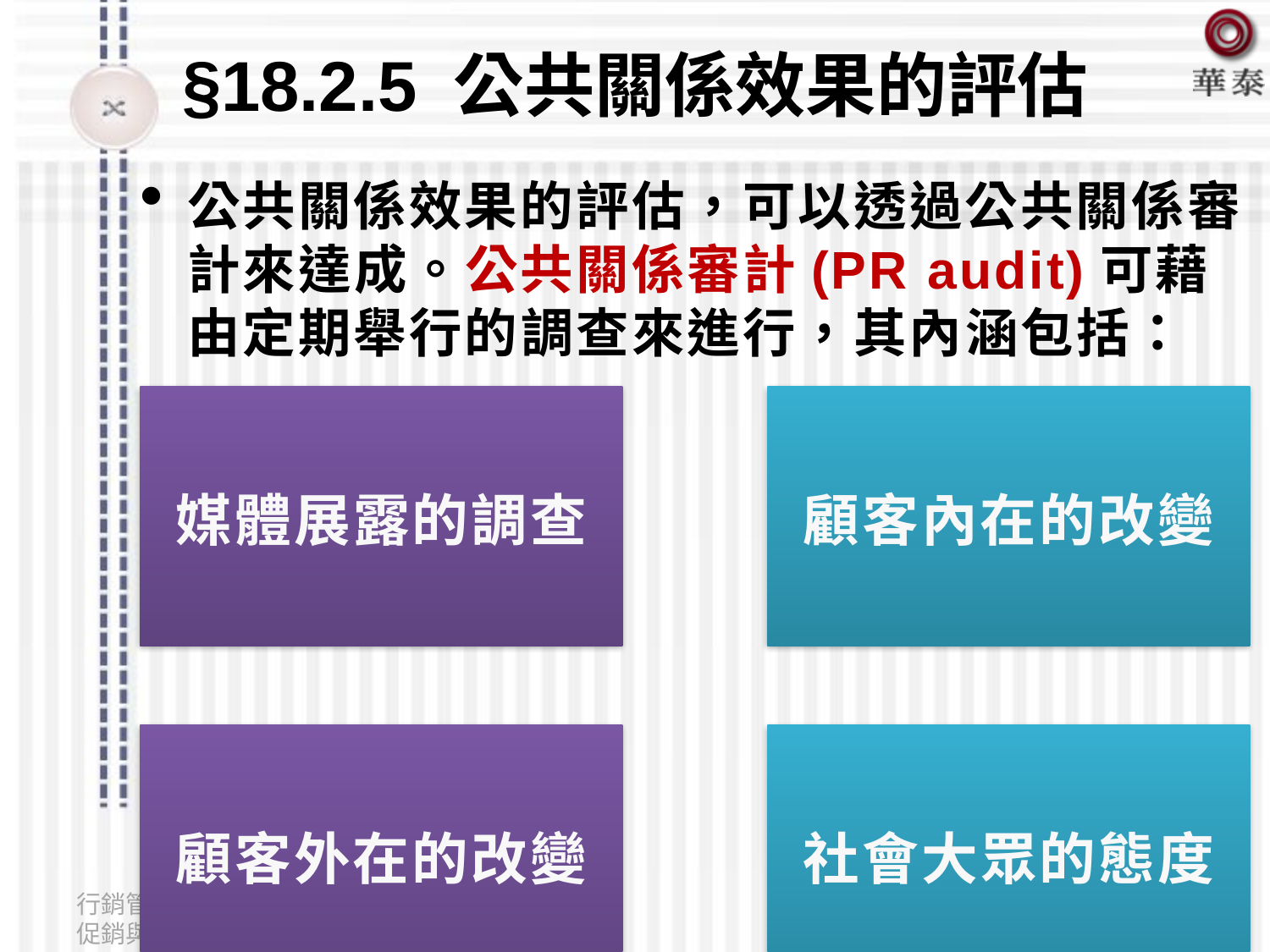

# §18.2.5 公共關係效果的評估
公共關係效果的評估，可以透過公共關係審計來達成。公共關係審計(PR audit)可藉由定期舉行的調查來進行，其內涵包括：
媒體展露的調查
顧客內在的改變
顧客外在的改變
社會大眾的態度
行銷管理   Chapter 18   促銷與公共關係
18-25